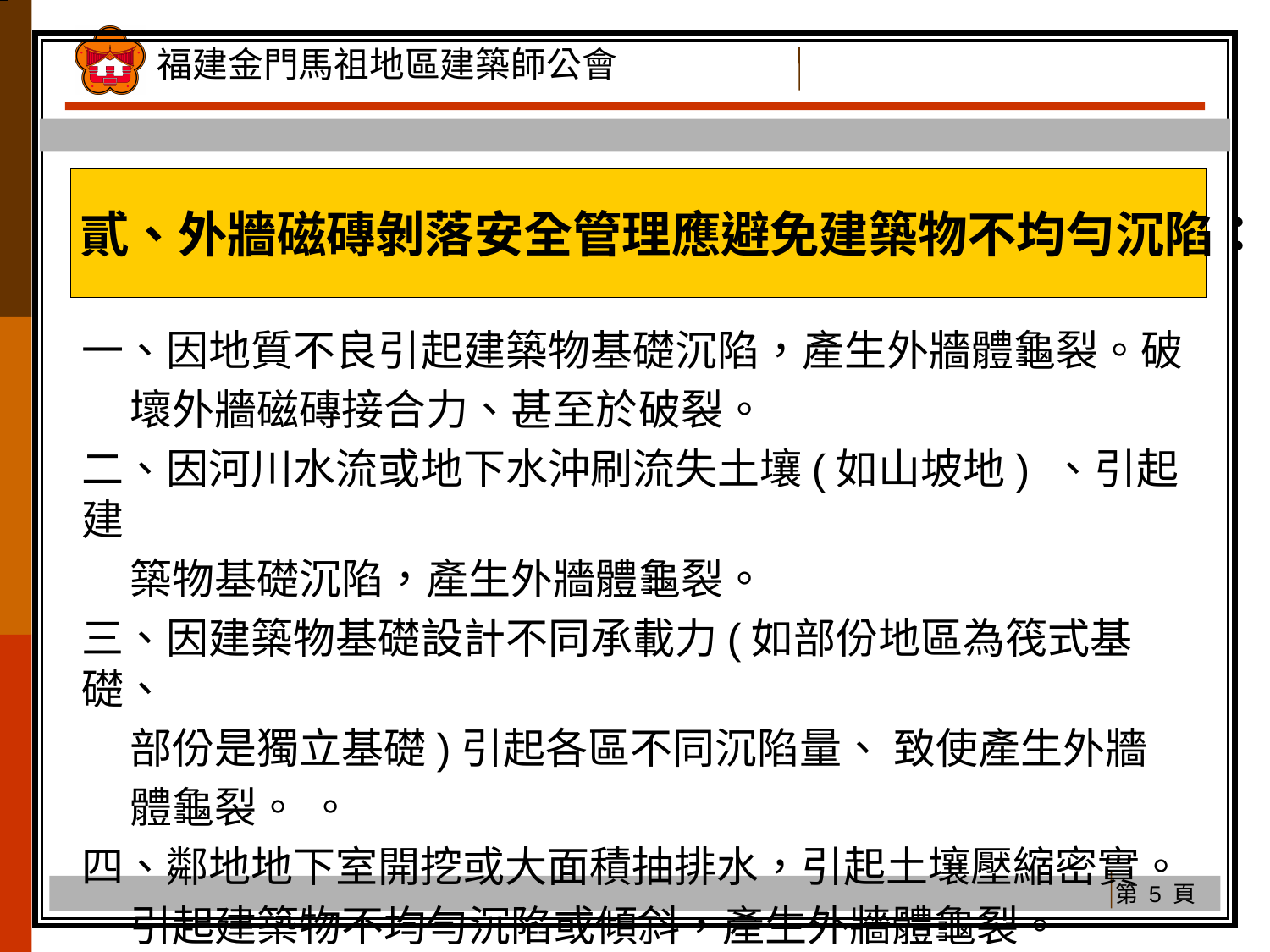

貳、外牆磁磚剝落安全管理應避免建築物不均勻沉陷：
一、因地質不良引起建築物基礎沉陷，產生外牆體龜裂。破
    壞外牆磁磚接合力、甚至於破裂。
二、因河川水流或地下水沖刷流失土壤(如山坡地) 、引起建
    築物基礎沉陷，產生外牆體龜裂。
三、因建築物基礎設計不同承載力(如部份地區為筏式基礎、
    部份是獨立基礎)引起各區不同沉陷量、 致使產生外牆
    體龜裂。 。
四、鄰地地下室開挖或大面積抽排水，引起土壤壓縮密實。
    引起建築物不均勻沉陷或傾斜，產生外牆體龜裂。

第 5 頁